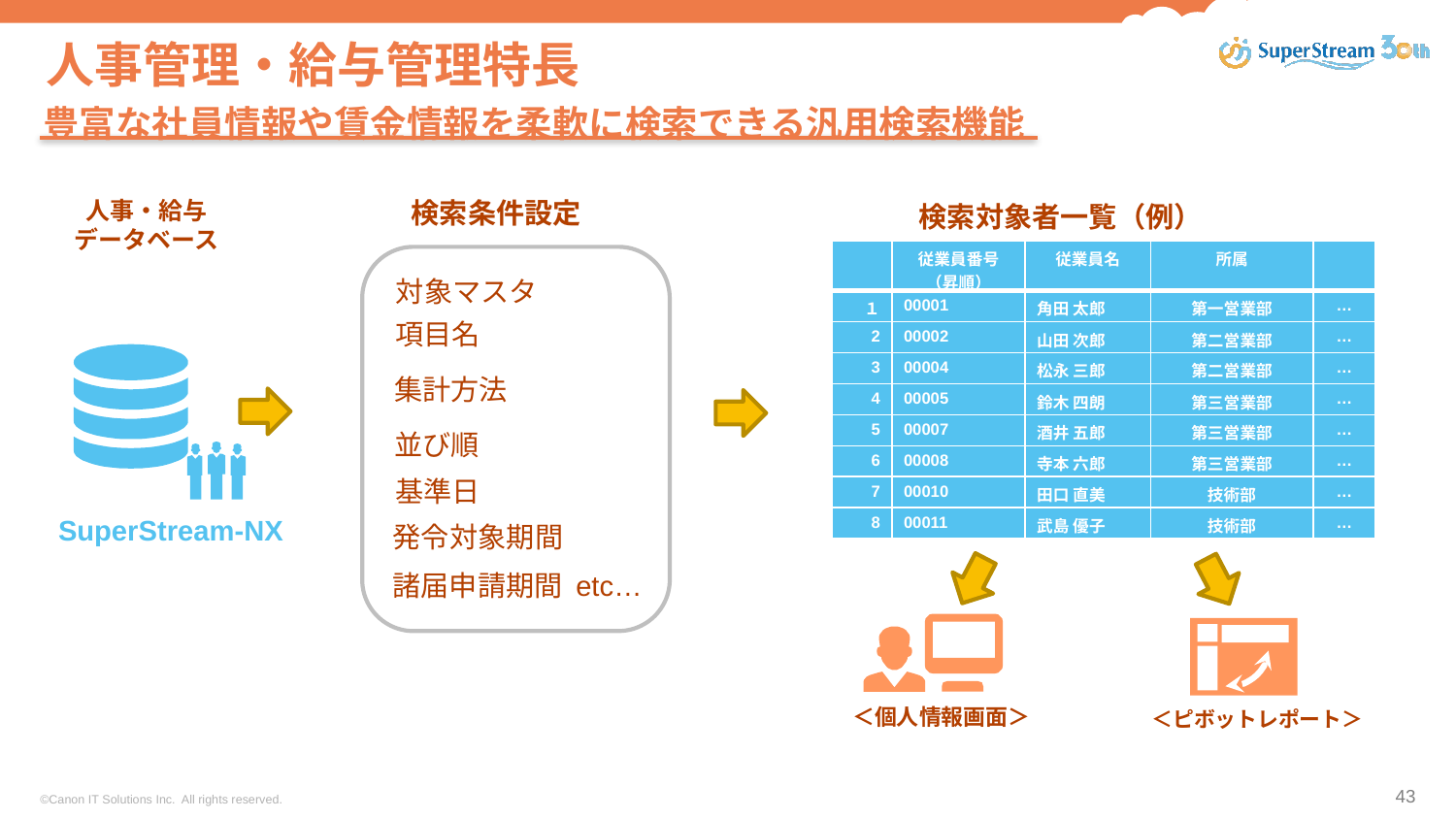

# 人事管理・給与管理特長
豊富な社員情報や賃金情報を柔軟に検索できる汎用検索機能

検索条件設定
人事・給与
データベース
検索対象者一覧（例）
|  | 従業員番号（昇順） | 従業員名 | 所属 |  |
| --- | --- | --- | --- | --- |
| １ | 00001 | 角田 太郎 | 第一営業部 | … |
| 2 | 00002 | 山田 次郎 | 第二営業部 | … |
| 3 | 00004 | 松永 三郎 | 第二営業部 | … |
| 4 | 00005 | 鈴木 四朗 | 第三営業部 | … |
| 5 | 00007 | 酒井 五郎 | 第三営業部 | … |
| 6 | 00008 | 寺本 六郎 | 第三営業部 | … |
| 7 | 00010 | 田口 直美 | 技術部 | … |
| 8 | 00011 | 武島 優子 | 技術部 | … |

対象マスタ
項目名

集計方法

並び順

基準日
SuperStream-NX
発令対象期間

諸届申請期間 etc…

＜個人情報画面＞
＜ピボットレポート＞
©Canon IT Solutions Inc.  All rights reserved.
43